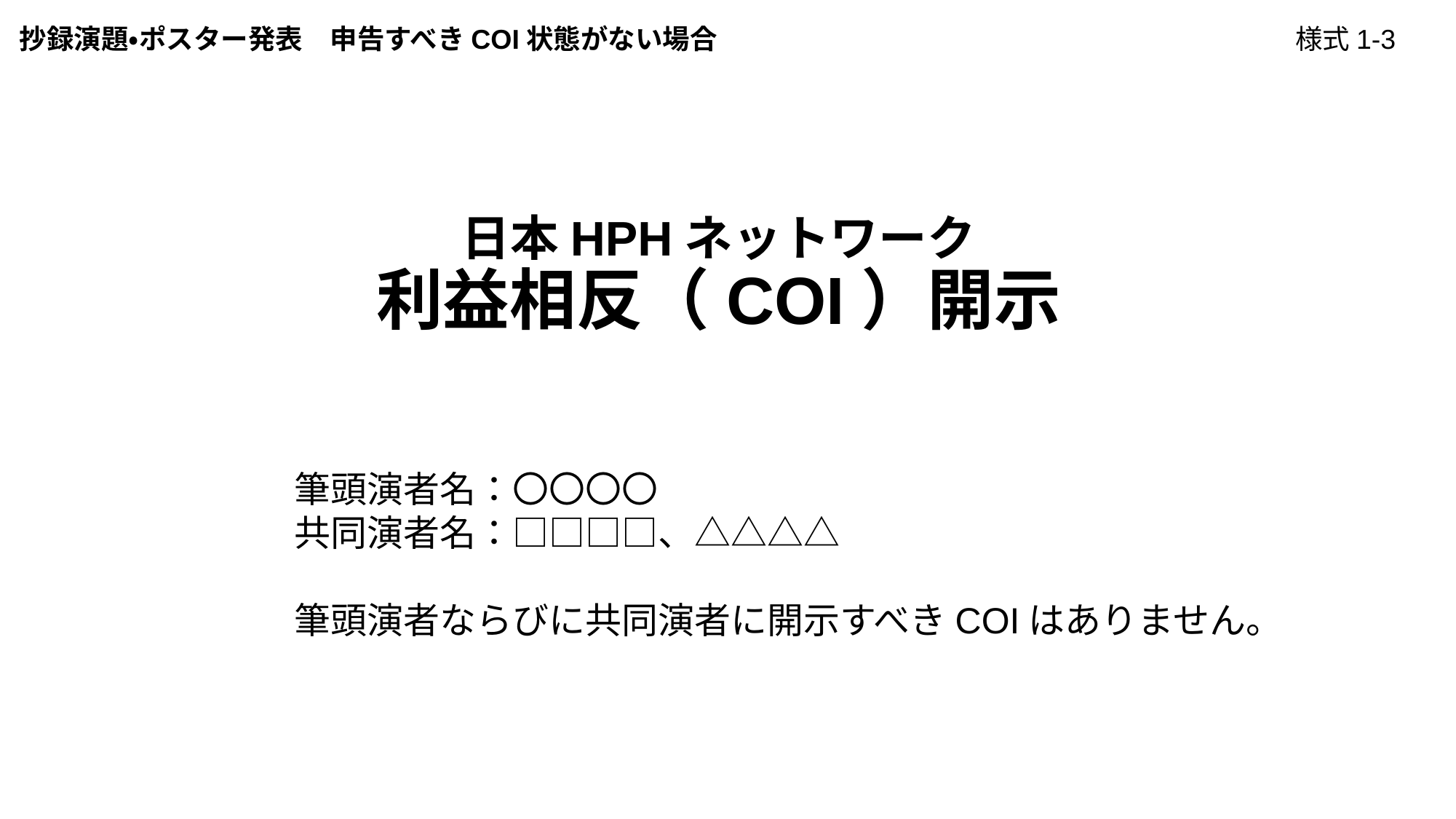

抄録演題・ポスター発表　申告すべきCOI状態がない場合
様式1-3
# 日本HPHネットワーク 利益相反（COI）開示
筆頭演者名：〇〇〇〇
共同演者名：□□□□、△△△△
 
筆頭演者ならびに共同演者に開示すべきCOIはありません。